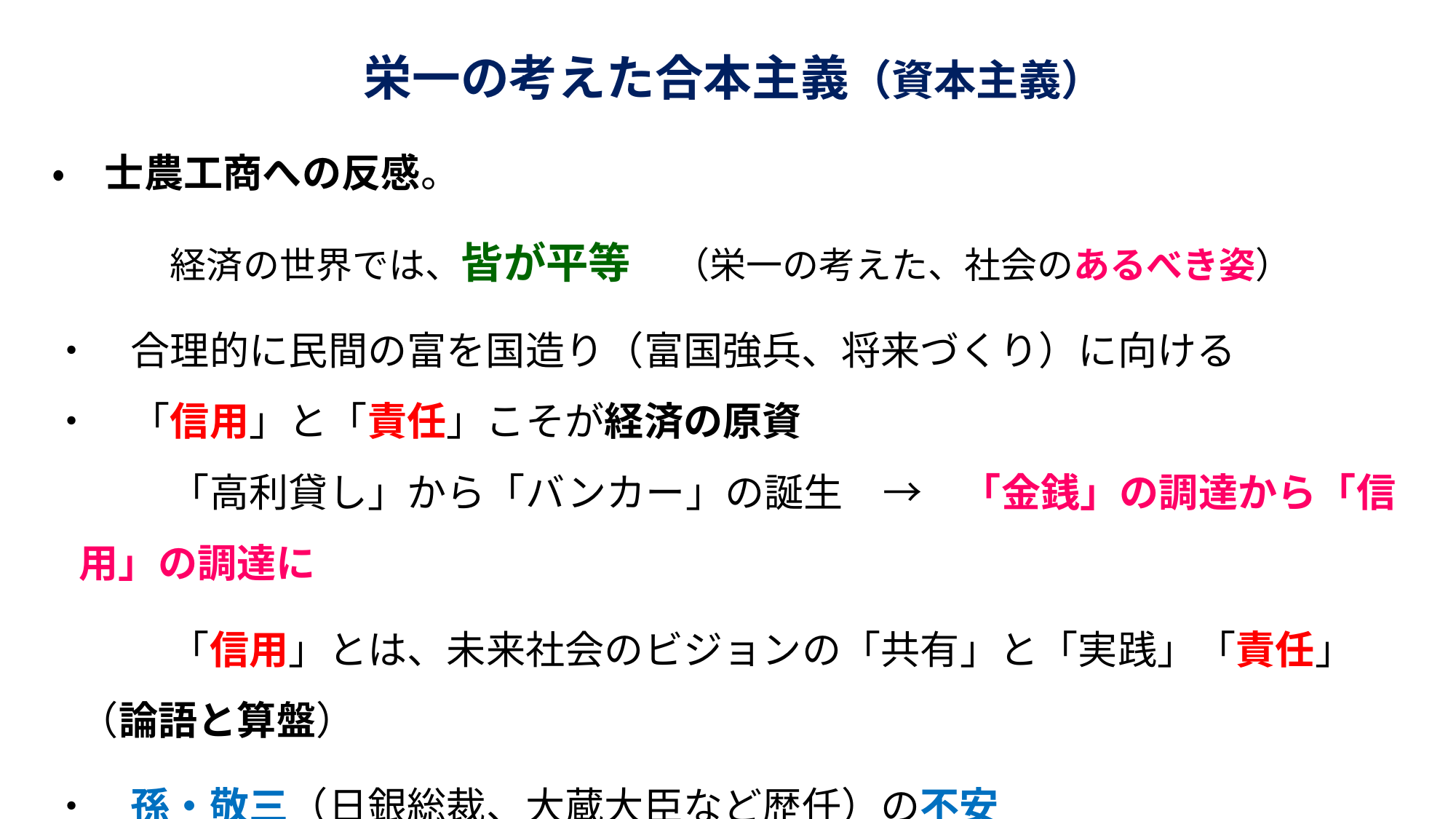

# 栄一の考えた合本主義（資本主義）
・　士農工商への反感。
　　　経済の世界では、皆が平等　（栄一の考えた、社会のあるべき姿）
・　合理的に民間の富を国造り（富国強兵、将来づくり）に向ける
・　「信用」と「責任」こそが経済の原資
　　　「高利貸し」から「バンカー」の誕生　→　「金銭」の調達から「信用」の調達に
　　　「信用」とは、未来社会のビジョンの「共有」と「実践」「責任」 （論語と算盤）
・　孫・敬三（日銀総裁、大蔵大臣など歴任）の不安
　　「爺さんが資本主義という、とんでもないものを、この国に持ち込んだ。」